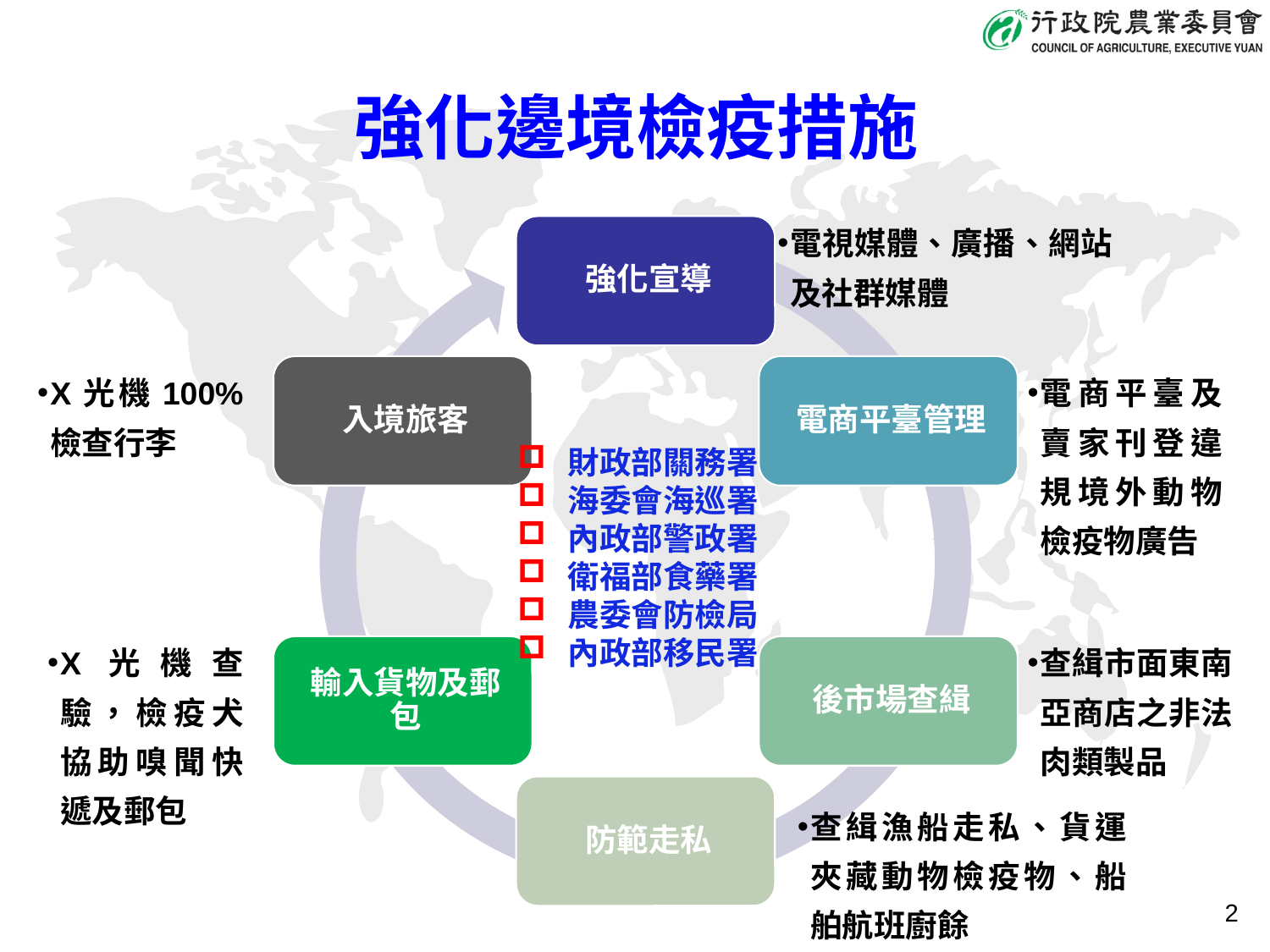

# 強化邊境檢疫措施
電視媒體、廣播、網站及社群媒體
強化宣導
電商平臺管理
後市場查緝
防範走私
輸入貨物及郵包
入境旅客
X光機100%檢查行李
電商平臺及賣家刊登違規境外動物檢疫物廣告
財政部關務署
海委會海巡署
內政部警政署
衛福部食藥署
農委會防檢局
內政部移民署
X光機查驗，檢疫犬協助嗅聞快遞及郵包
查緝市面東南亞商店之非法肉類製品
查緝漁船走私、貨運夾藏動物檢疫物、船舶航班廚餘
2